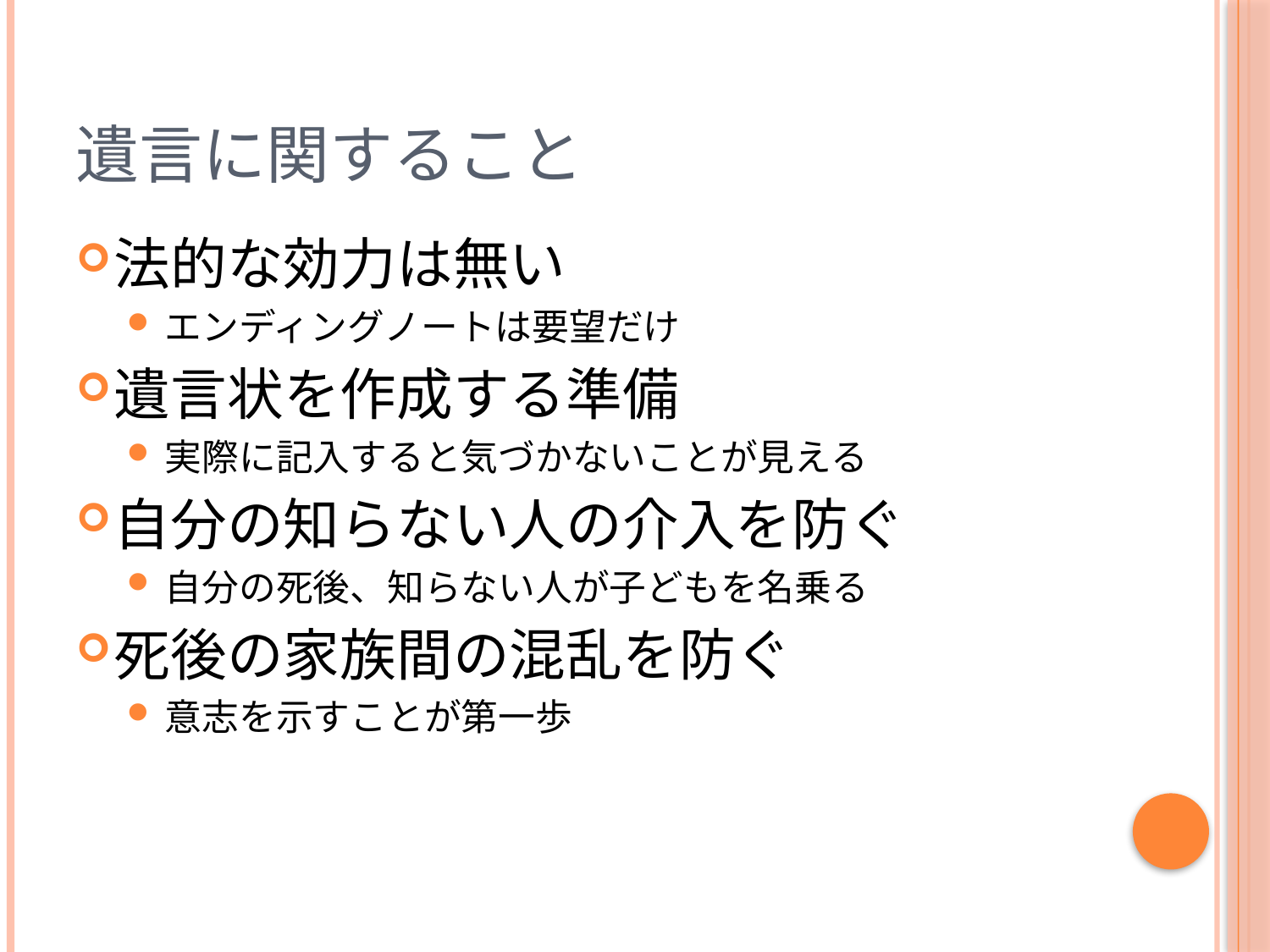

# 遺言に関すること
法的な効力は無い
エンディングノートは要望だけ
遺言状を作成する準備
実際に記入すると気づかないことが見える
自分の知らない人の介入を防ぐ
自分の死後、知らない人が子どもを名乗る
死後の家族間の混乱を防ぐ
意志を示すことが第一歩